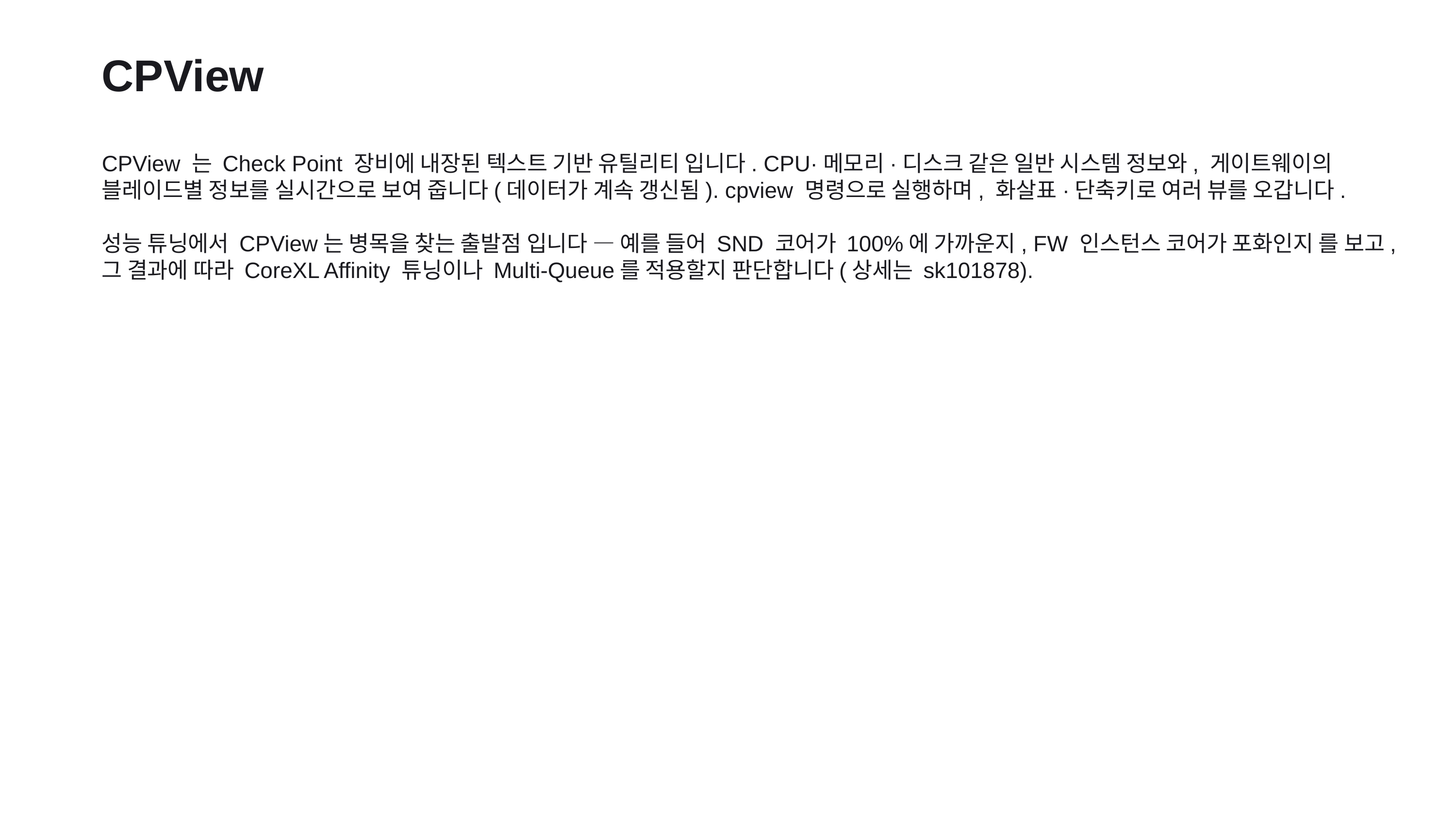

CPView
CPView 는 Check Point 장비에 내장된 텍스트 기반 유틸리티 입니다. CPU·메모리·디스크 같은 일반 시스템 정보와, 게이트웨이의 블레이드별 정보를 실시간으로 보여 줍니다(데이터가 계속 갱신됨). cpview 명령으로 실행하며, 화살표·단축키로 여러 뷰를 오갑니다.

성능 튜닝에서 CPView는 병목을 찾는 출발점 입니다 — 예를 들어 SND 코어가 100%에 가까운지, FW 인스턴스 코어가 포화인지 를 보고, 그 결과에 따라 CoreXL Affinity 튜닝이나 Multi-Queue를 적용할지 판단합니다(상세는 sk101878).